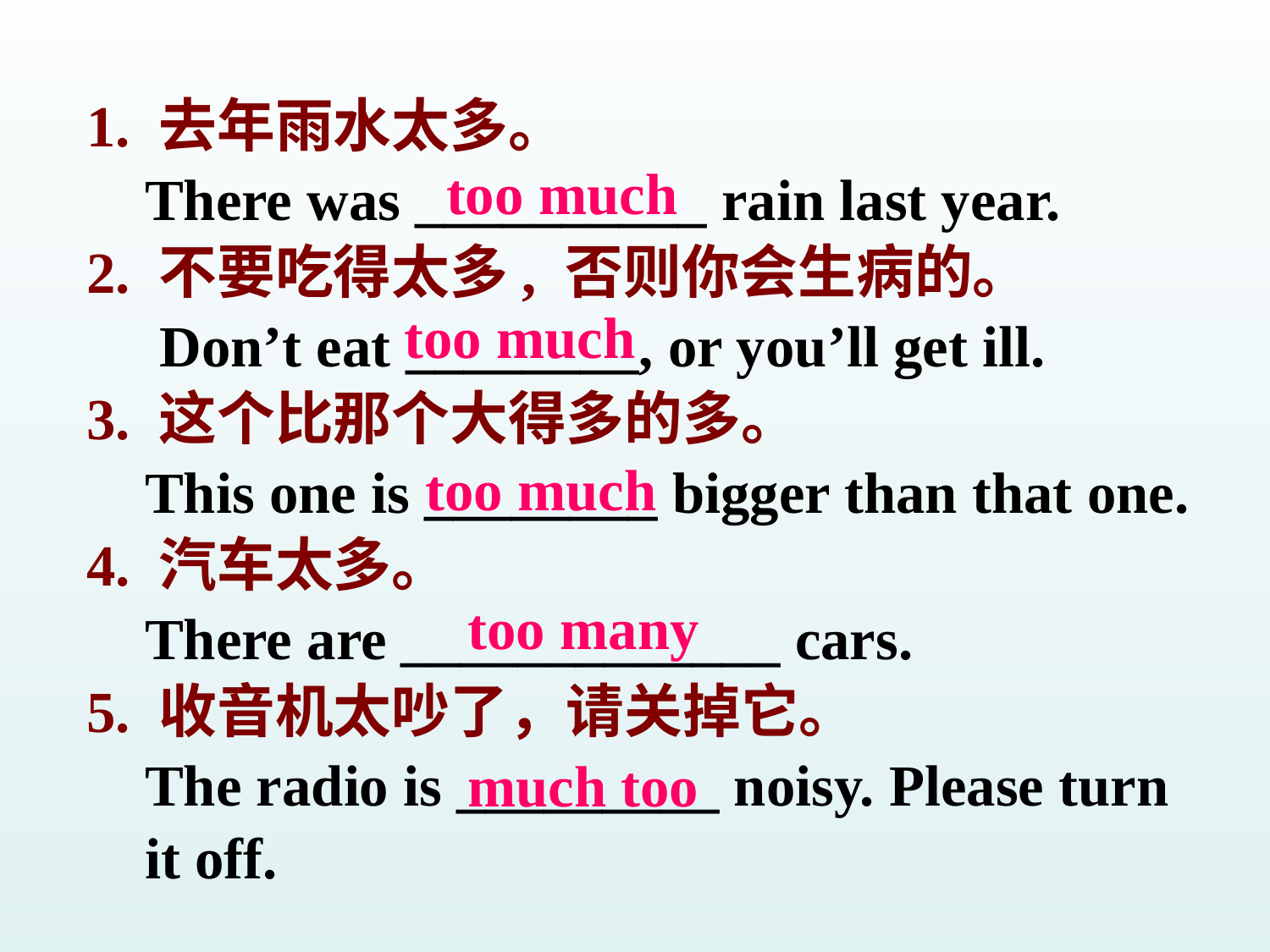

1. 去年雨水太多。
    There was __________ rain last year.
2. 不要吃得太多, 否则你会生病的。
     Don’t eat ________, or you’ll get ill.
3. 这个比那个大得多的多。
    This one is ________ bigger than that one.
4. 汽车太多。
    There are _____________ cars.
5. 收音机太吵了，请关掉它。
    The radio is _________ noisy. Please turn
    it off.
too much
too much
too much
too many
much too